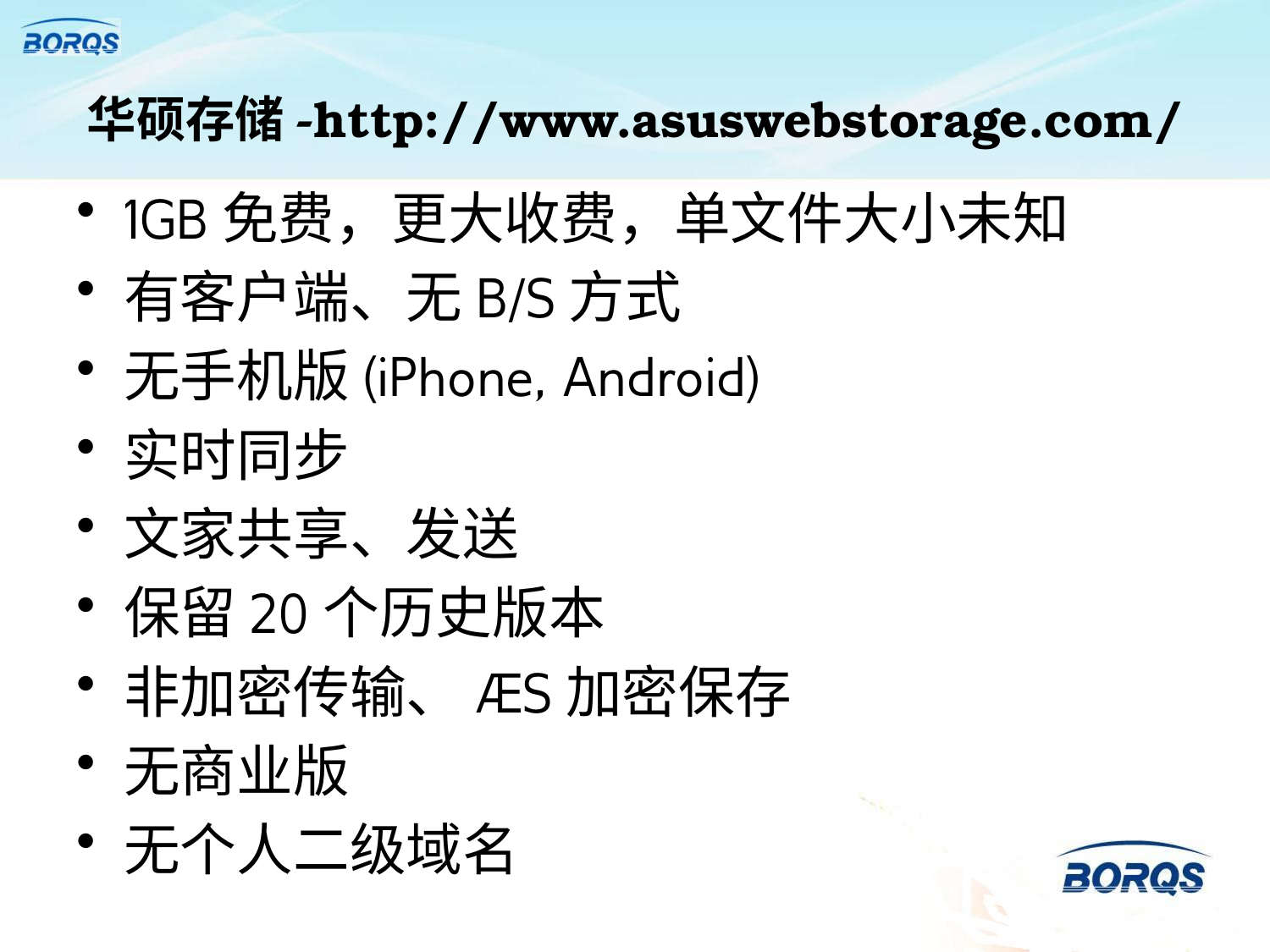

# 华硕存储-http://www.asuswebstorage.com/
1GB免费，更大收费，单文件大小未知
有客户端、无B/S方式
无手机版(iPhone, Android)
实时同步
文家共享、发送
保留20个历史版本
非加密传输、AES加密保存
无商业版
无个人二级域名